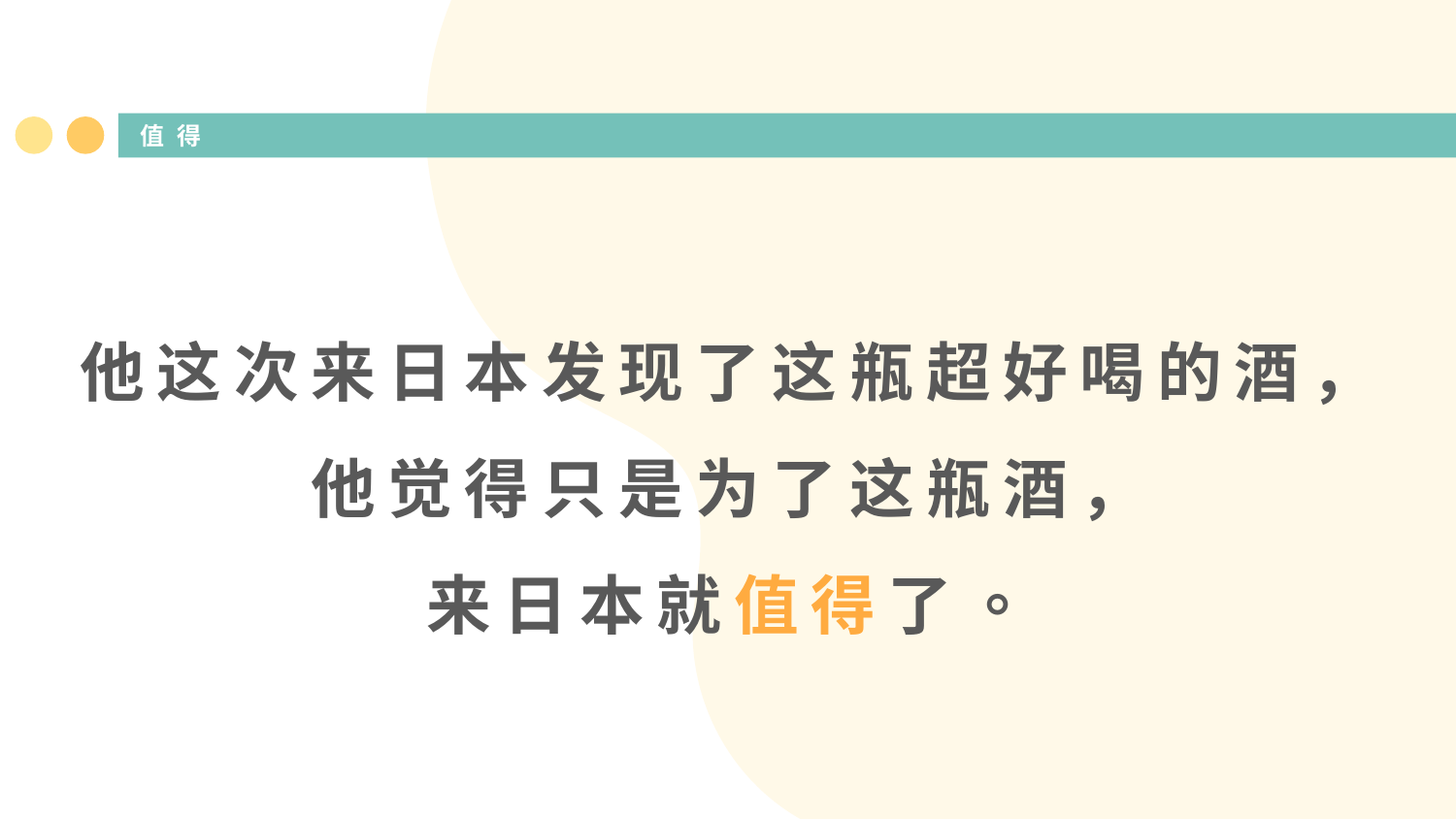

# 值得
他这次来日本发现了这瓶超好喝的酒，
他觉得只是为了这瓶酒，
来日本就值得了。